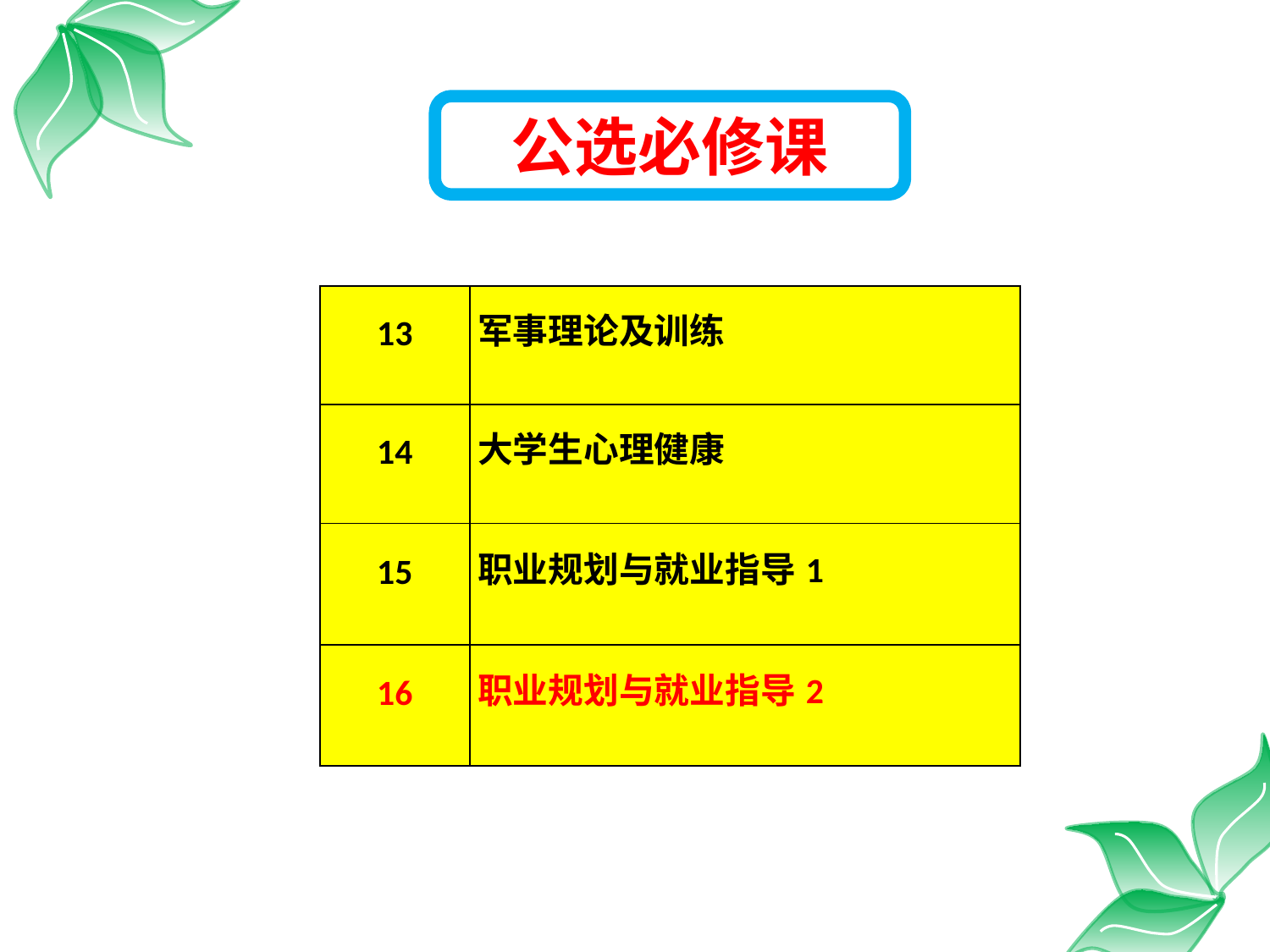

公选必修课
| 13 | 军事理论及训练 |
| --- | --- |
| 14 | 大学生心理健康 |
| 15 | 职业规划与就业指导1 |
| 16 | 职业规划与就业指导2 |